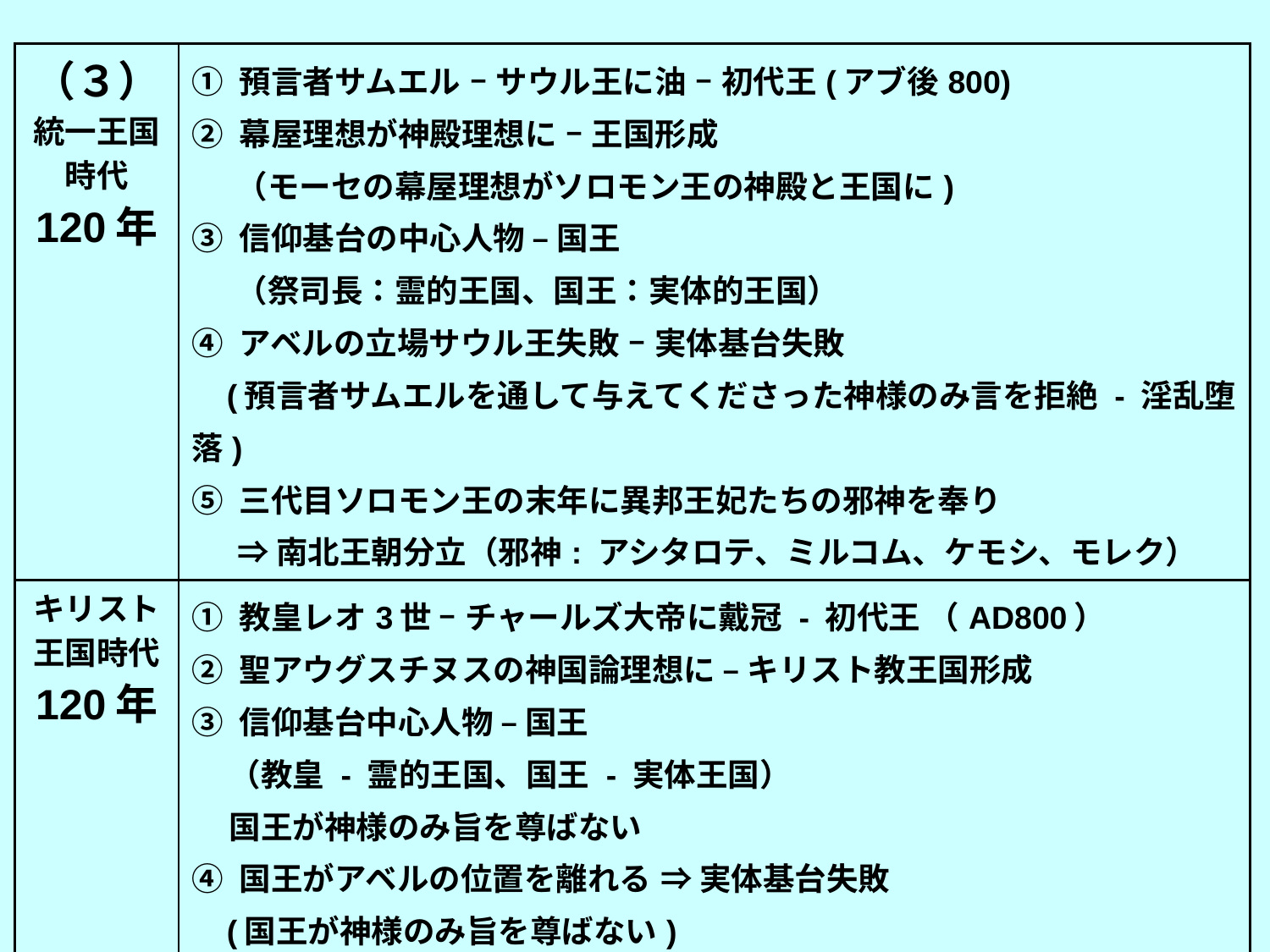

| （３） 統一王国 時代 120年 | ① 預言者サムエル – サウル王に油 – 初代王(アブ後800) ② 幕屋理想が神殿理想に – 王国形成 （モーセの幕屋理想がソロモン王の神殿と王国に) ③ 信仰基台の中心人物 – 国王 （祭司長：霊的王国、国王：実体的王国） ④ アベルの立場サウル王失敗 – 実体基台失敗 (預言者サムエルを通して与えてくださった神様のみ言を拒絶 - 淫乱堕落) ⑤ 三代目ソロモン王の末年に異邦王妃たちの邪神を奉り 　 ⇒ 南北王朝分立（邪神: アシタロテ、ミルコム、ケモシ、モレク） |
| --- | --- |
| キリスト 王国時代 120年 | ① 教皇レオ3世 – チャールズ大帝に戴冠 - 初代王 （AD800） ② 聖アウグスチヌスの神国論理想に – キリスト教王国形成 ③ 信仰基台中心人物 – 国王 （教皇 - 霊的王国、国王 - 実体王国） 国王が神様のみ旨を尊ばない ④ 国王がアベルの位置を離れる ⇒ 実体基台失敗 (国王が神様のみ旨を尊ばない) ⑤ チャールズ大帝3代で(ルイ1世、チャールズ2世)王国3分（2分）され 東西フランクになる(イタリアは東フランクが支配) |